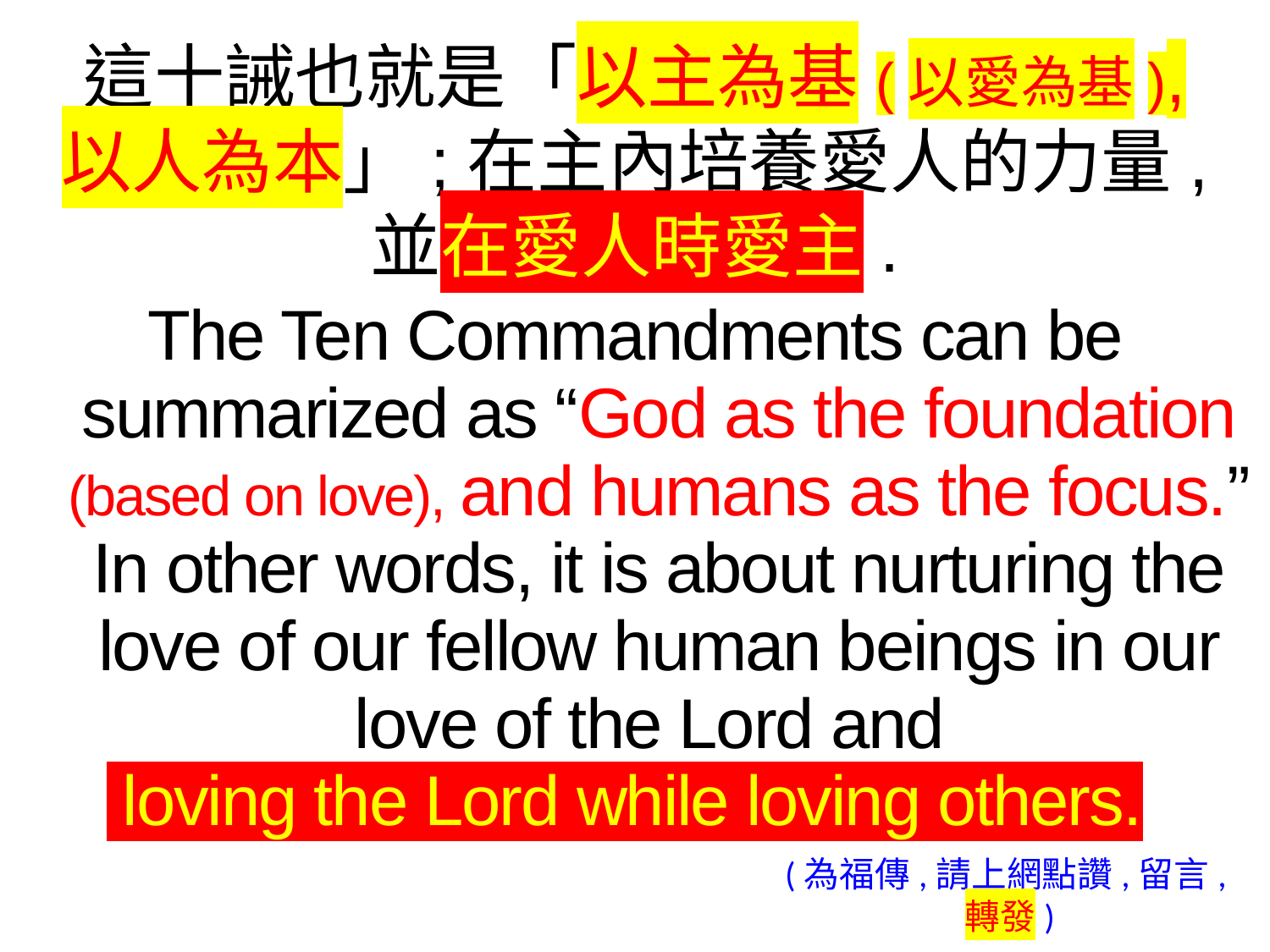

這十誡也就是「以主為基(以愛為基),
以人為本」;在主內培養愛人的力量,
並在愛人時愛主.
The Ten Commandments can be summarized as “God as the foundation (based on love), and humans as the focus.” In other words, it is about nurturing the love of our fellow human beings in our love of the Lord and
lloving the Lord while loving others.
(為福傳,請上網點讚,留言,轉發)